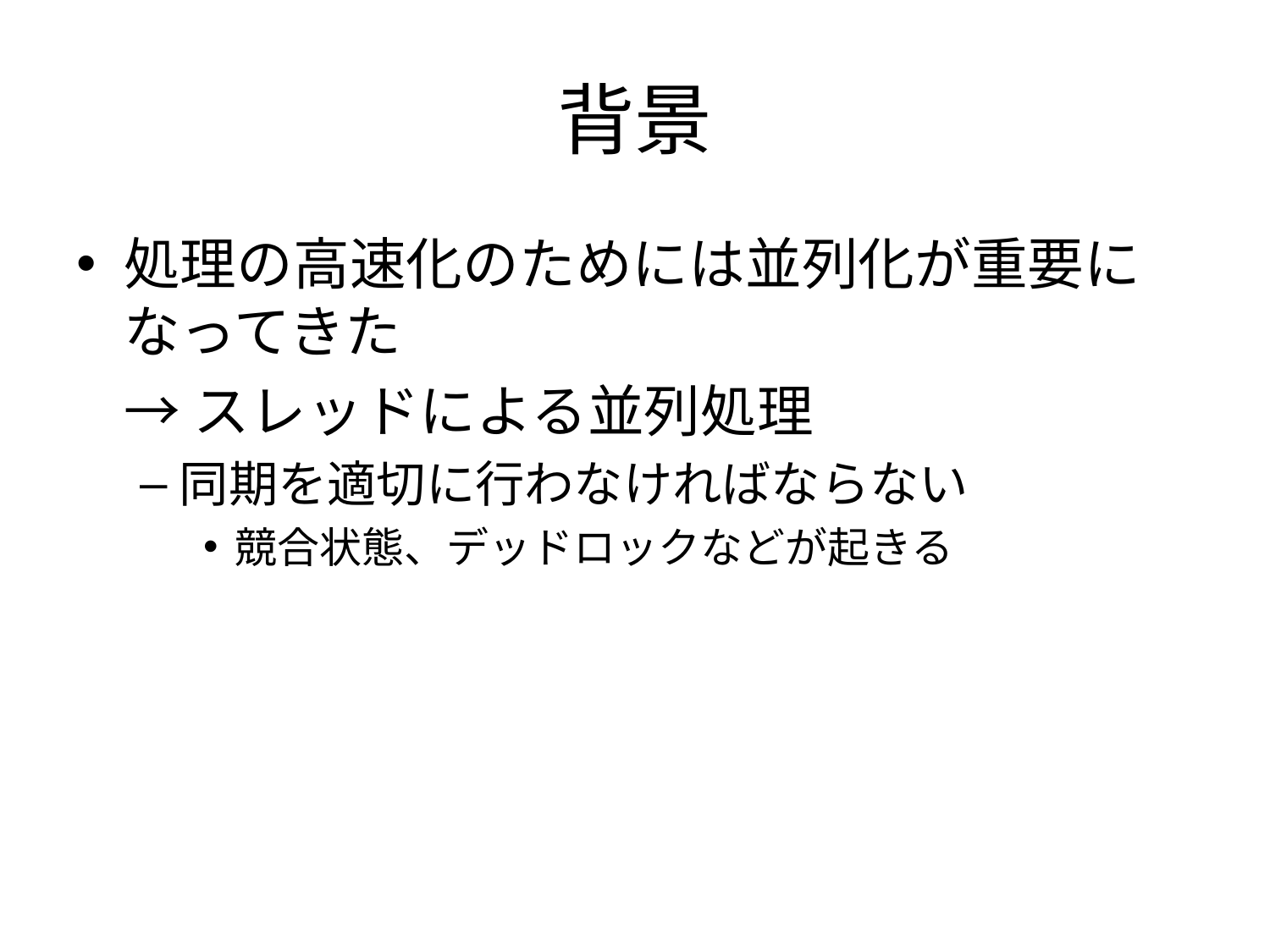

# 背景
処理の高速化のためには並列化が重要に
なってきた
	→スレッドによる並列処理
同期を適切に行わなければならない
競合状態、デッドロックなどが起きる